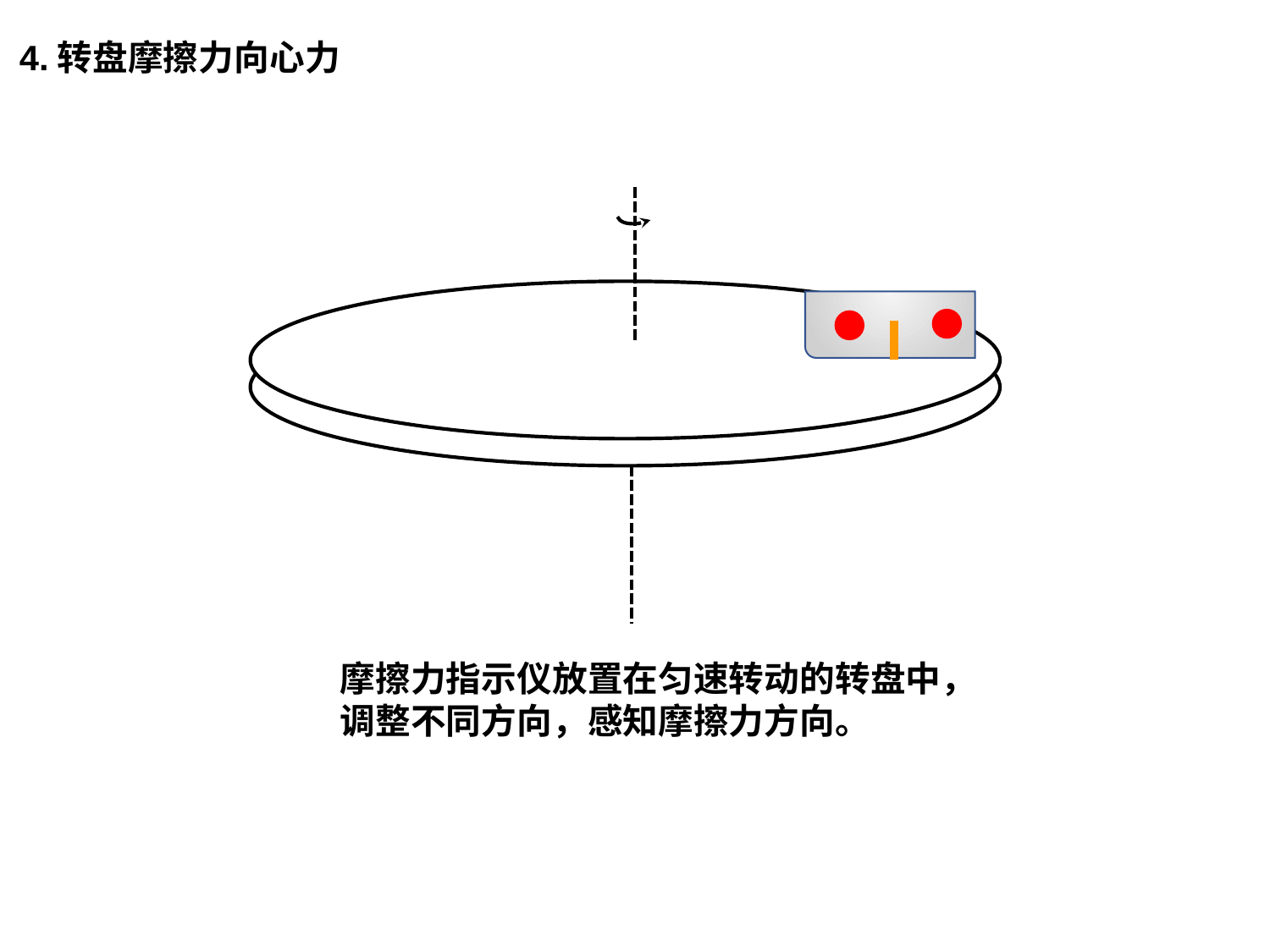

4.转盘摩擦力向心力

摩擦力指示仪放置在匀速转动的转盘中，调整不同方向，感知摩擦力方向。